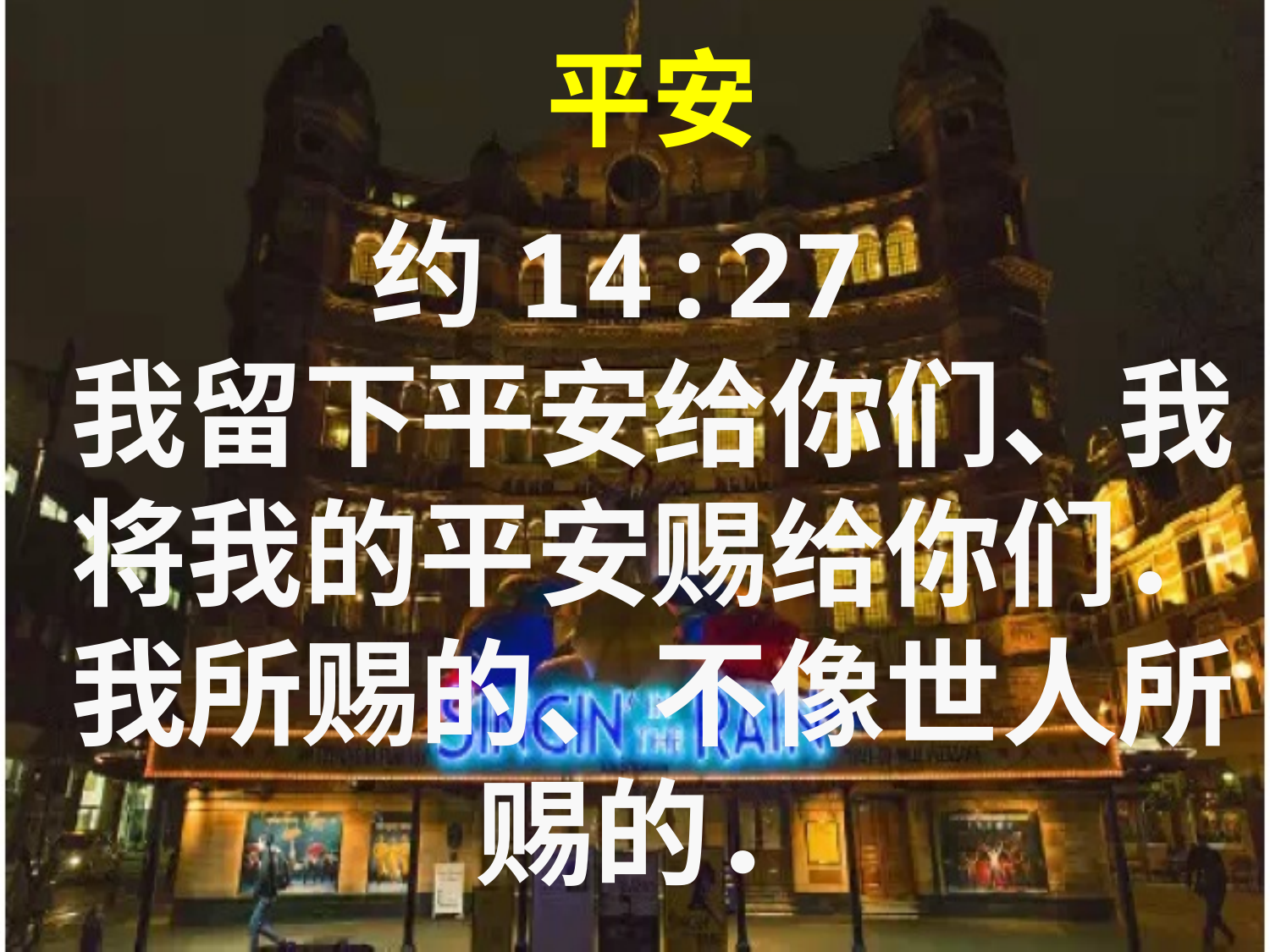

平安

约14:27
我留下平安给你们、我将我的平安赐给你们．我所赐的、不像世人所赐的．